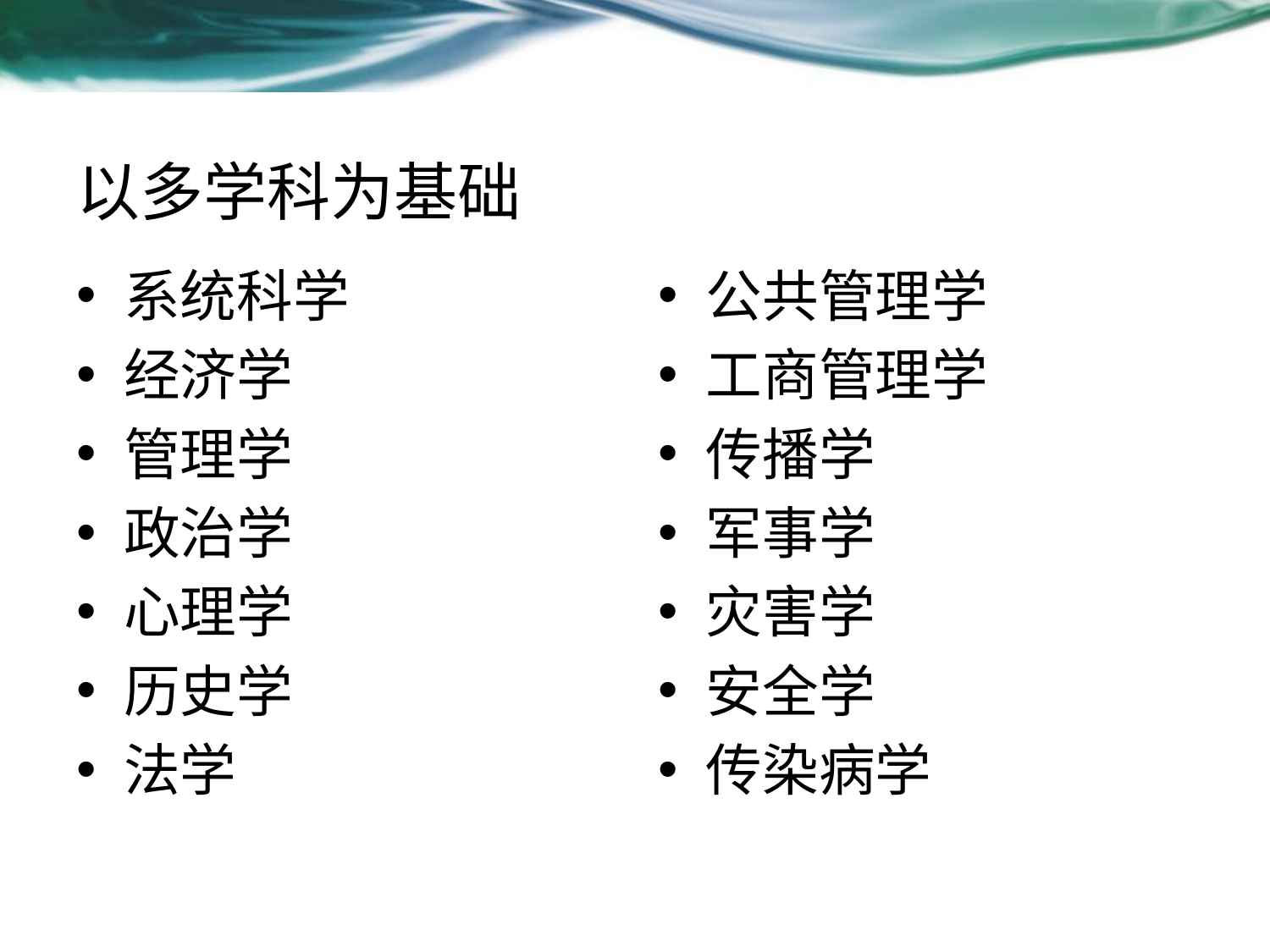

# 以多学科为基础
系统科学
经济学
管理学
政治学
心理学
历史学
法学
公共管理学
工商管理学
传播学
军事学
灾害学
安全学
传染病学